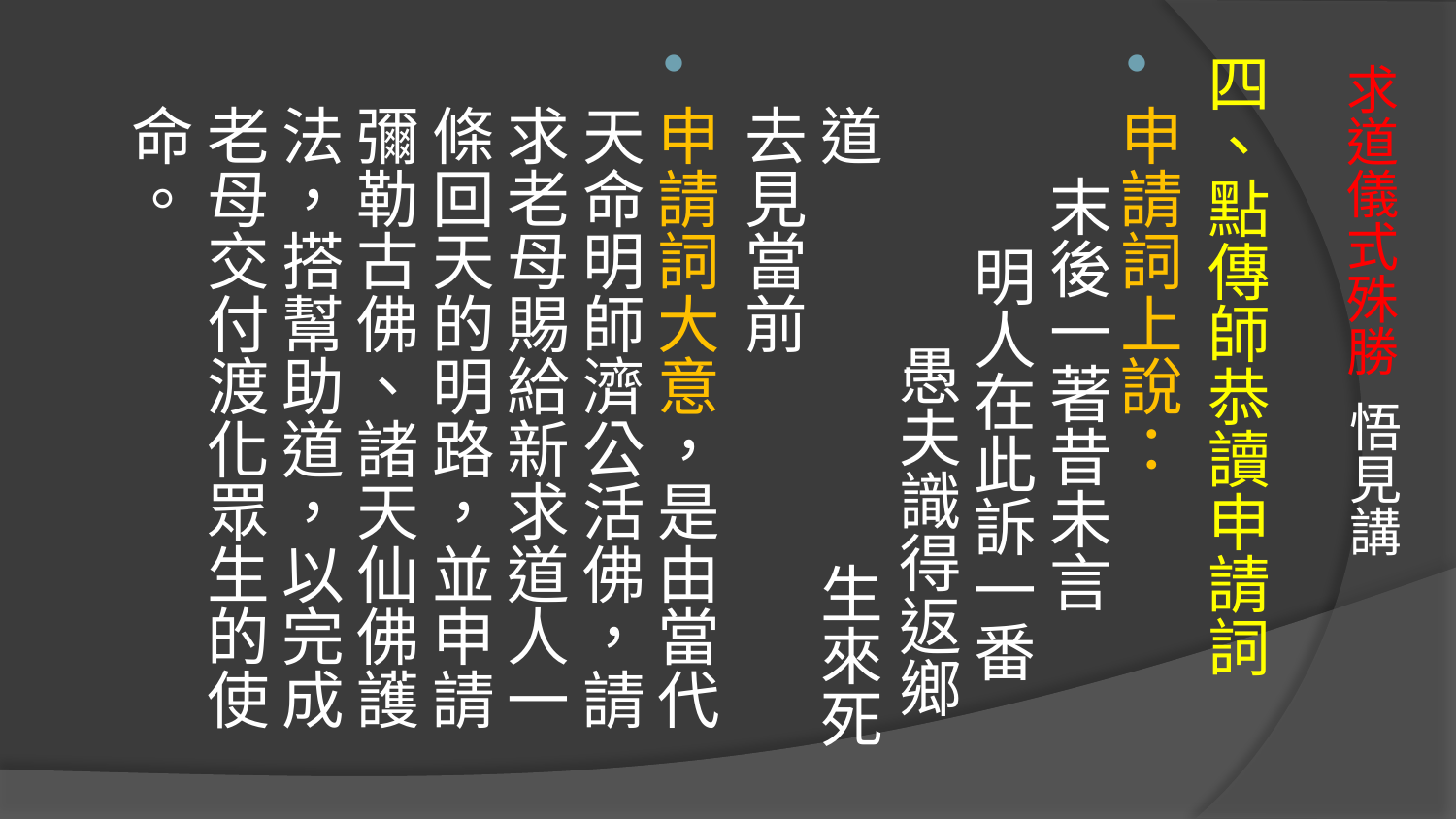

四、點傳師恭讀申請詞
申請詞上說：                          末後一著昔未言                      明人在此訴一番                        愚夫識得返鄉道                            生來死去見當前
申請詞大意，是由當代天命明師濟公活佛，請求老母賜給新求道人一條回天的明路，並申請彌勒古佛、諸天仙佛護法，搭幫助道，以完成老母交付渡化眾生的使命。

# 求道儀式殊勝  悟見講